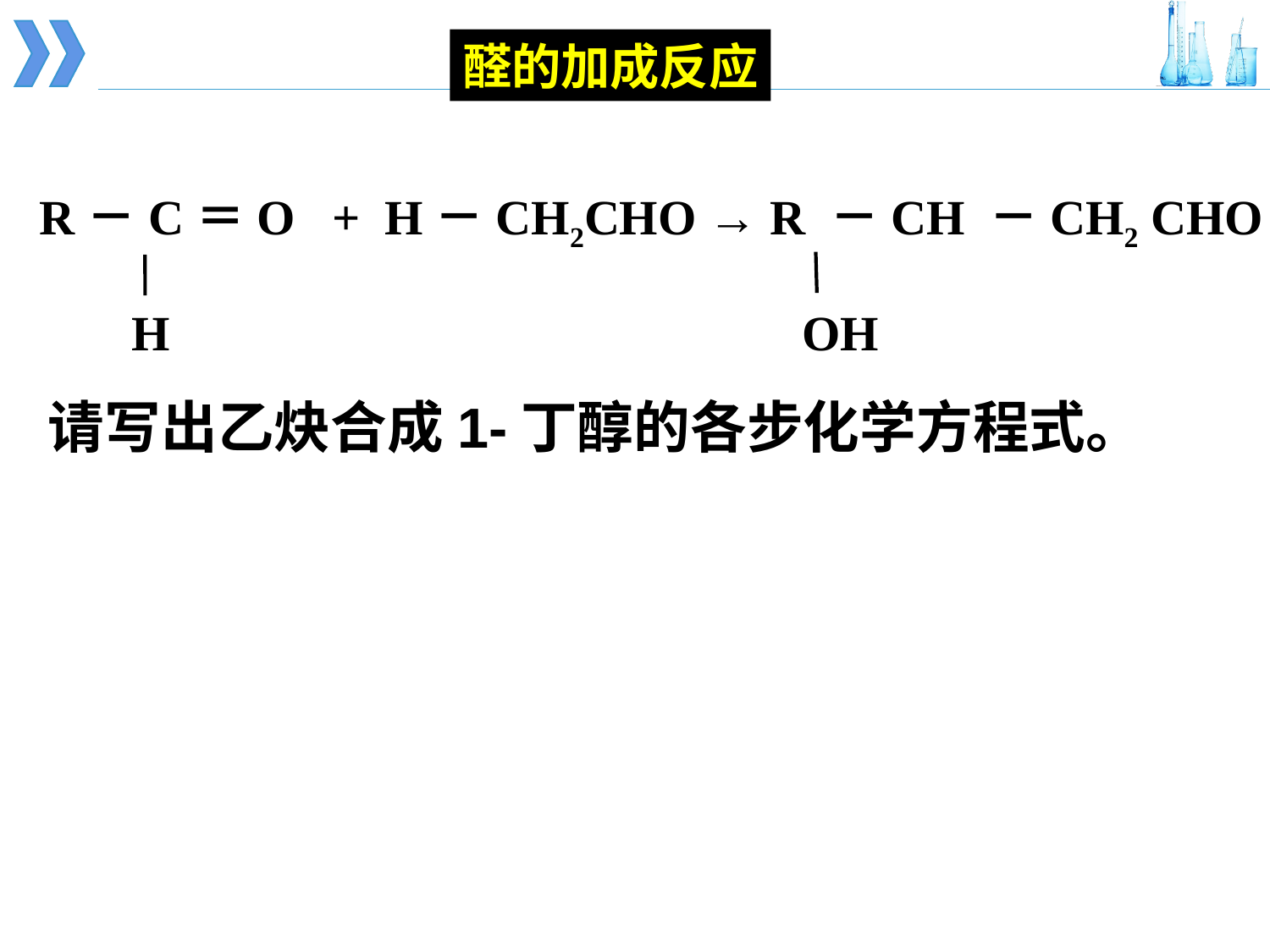

醛的加成反应
 R－C＝O   +  H－CH2CHO → R －CH －CH2 CHO

H
OH
请写出乙炔合成1-丁醇的各步化学方程式。